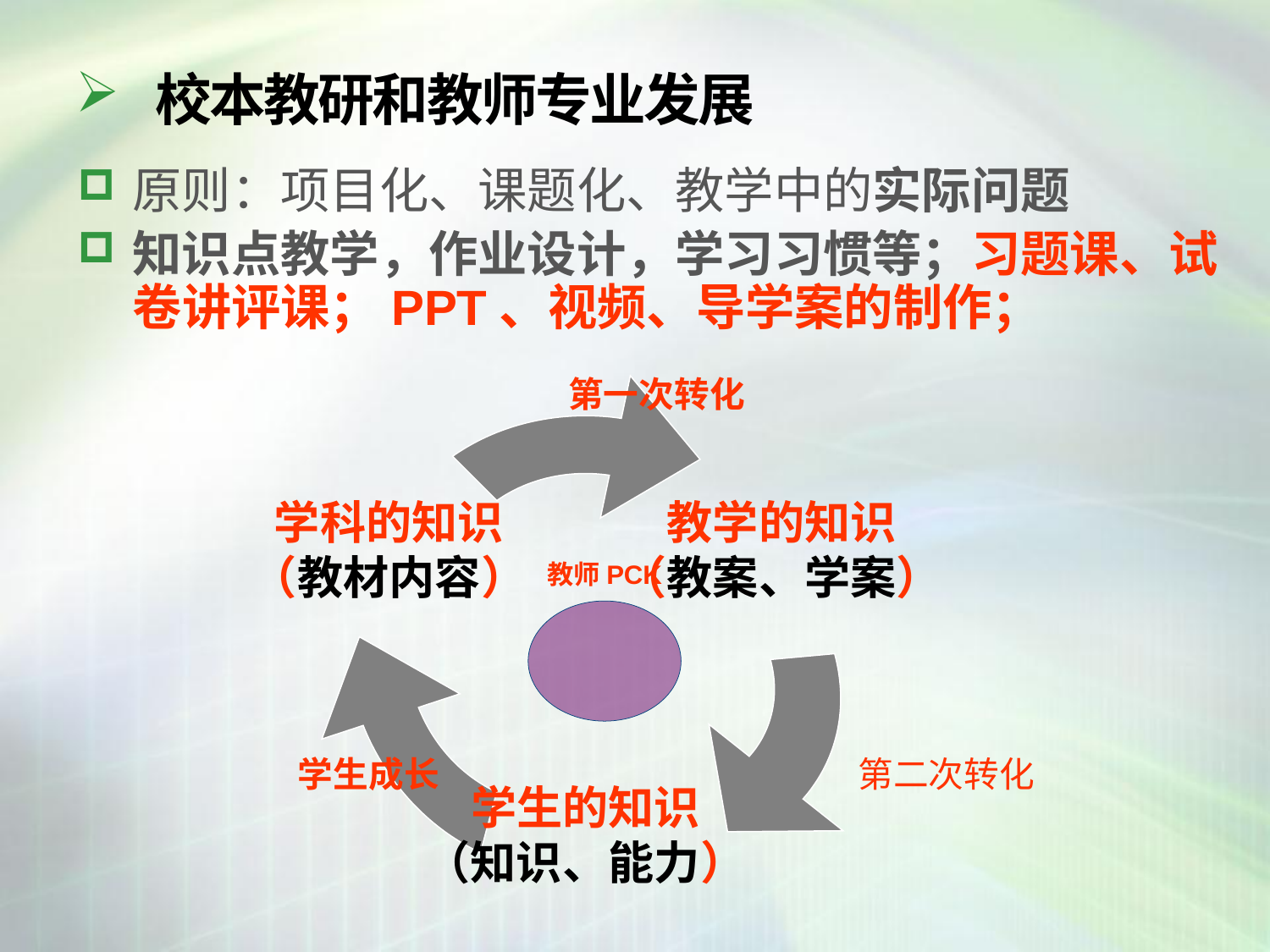

# 校本教研和教师专业发展
原则：项目化、课题化、教学中的实际问题
知识点教学，作业设计，学习习惯等；习题课、试卷讲评课；PPT、视频、导学案的制作；
第一次转化

学科的知识
（教材内容）
教学的知识
（教案、学案）

学生的知识
（知识、能力）

教师PCK

学生成长
第二次转化